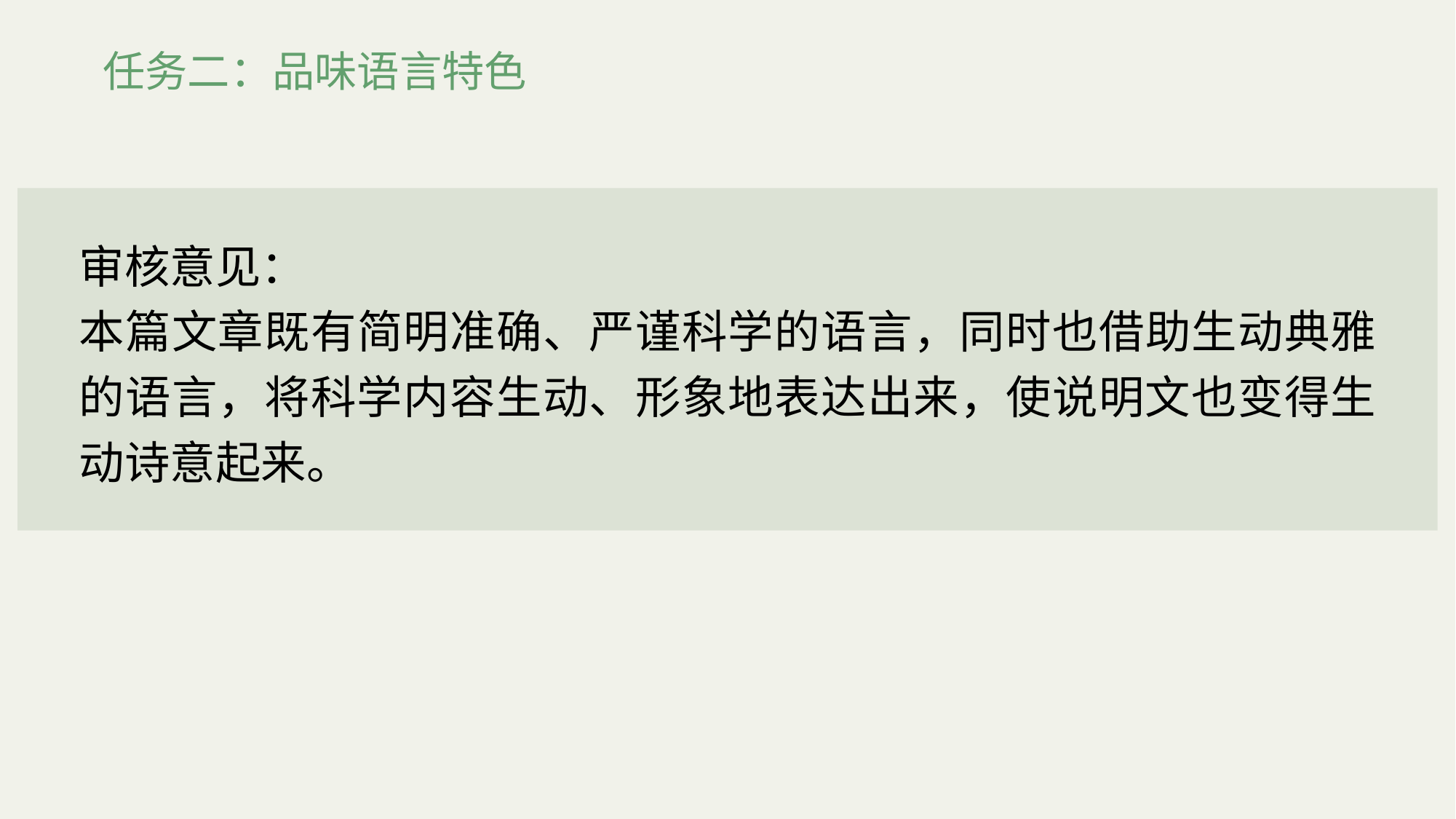

任务二：品味语言特色

审核意见：
本篇文章既有简明准确、严谨科学的语言，同时也借助生动典雅的语言，将科学内容生动、形象地表达出来，使说明文也变得生动诗意起来。